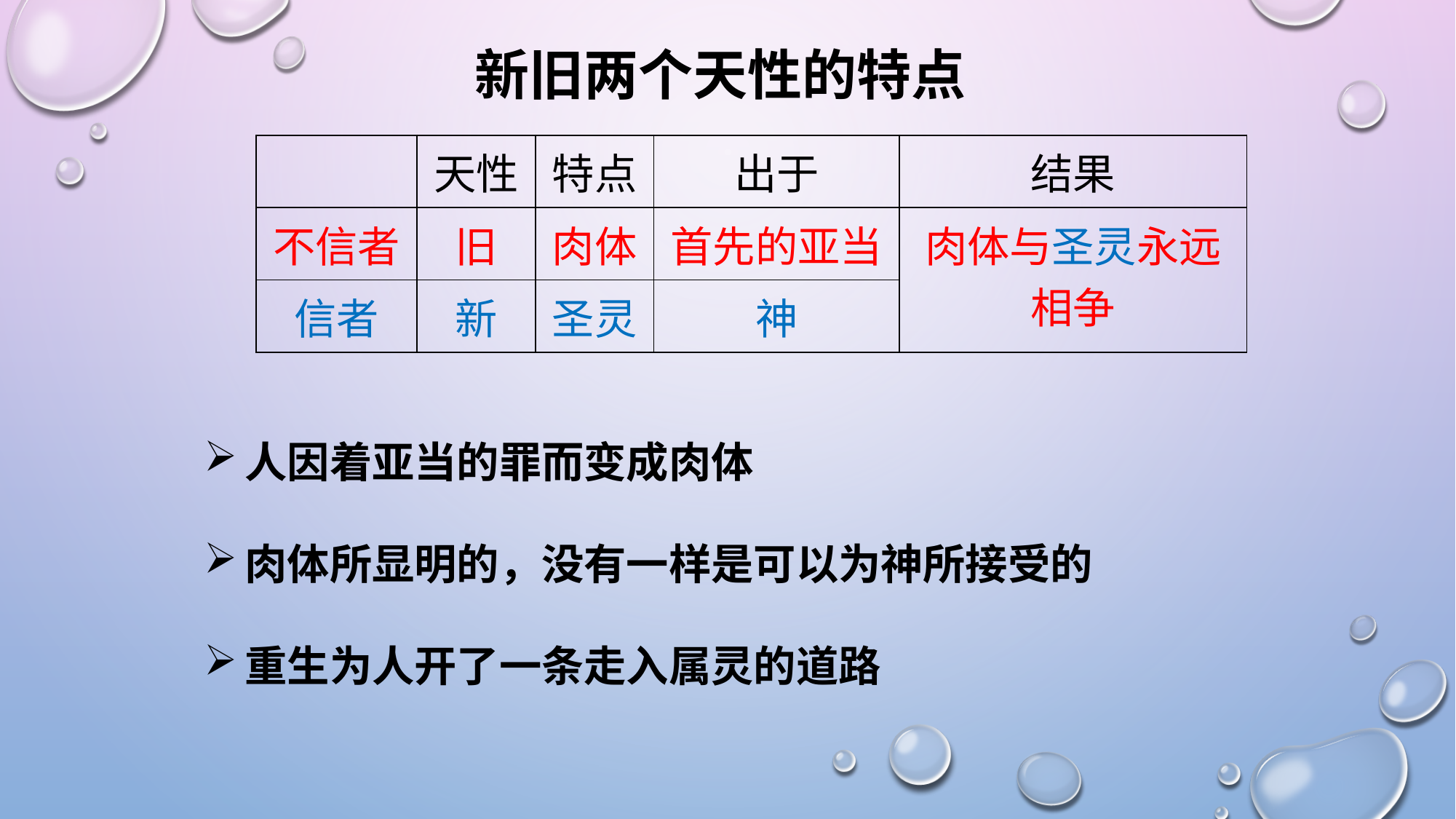

# 新旧两个天性的特点
|  | 天性 | 特点 | 出于 | 结果 |
| --- | --- | --- | --- | --- |
| 不信者 | 旧 | 肉体 | 首先的亚当 | 肉体与圣灵永远相争 |
| 信者 | 新 | 圣灵 | 神 |  |
人因着亚当的罪而变成肉体
肉体所显明的，没有一样是可以为神所接受的
重生为人开了一条走入属灵的道路